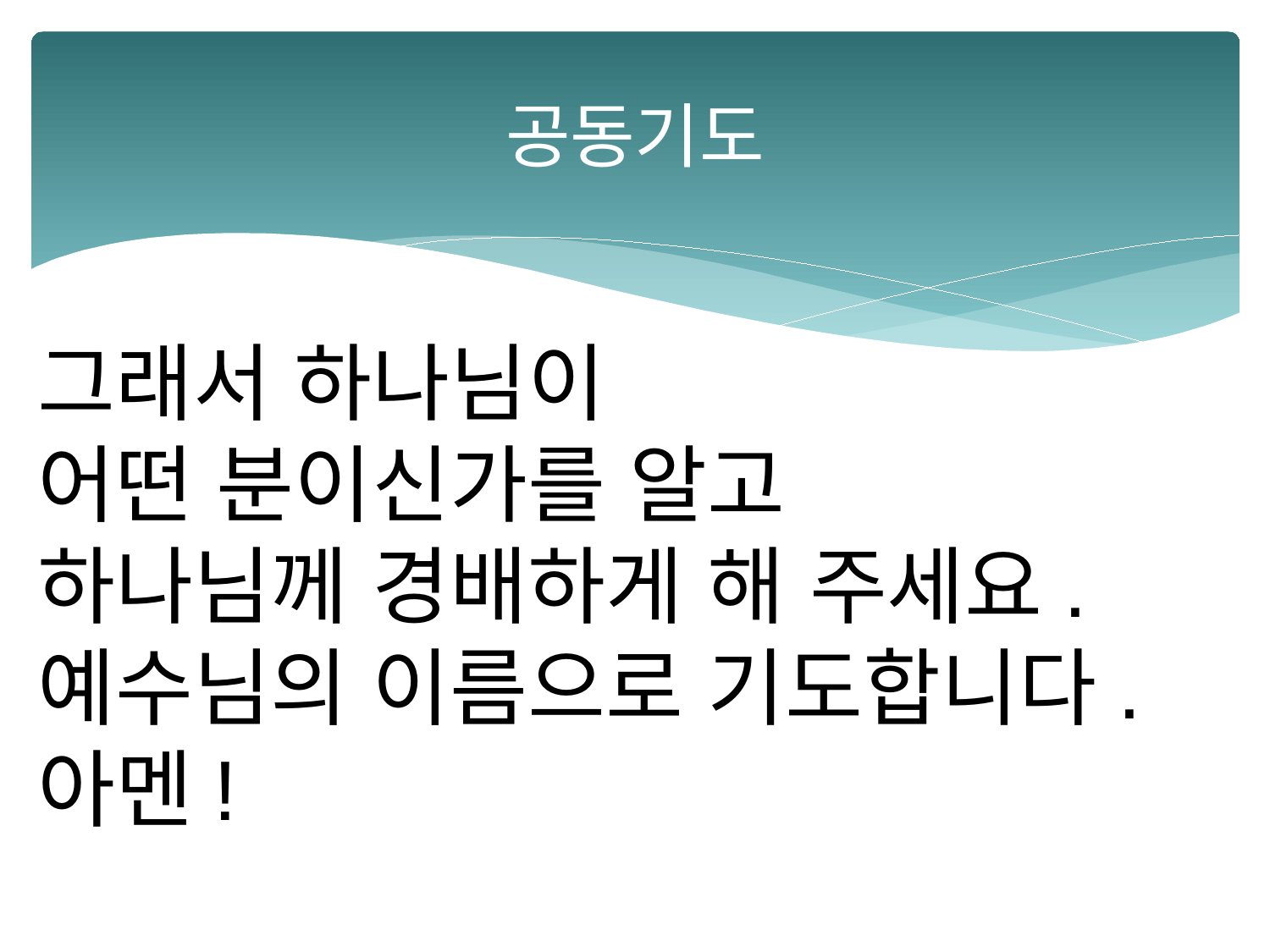

# 공동기도

그래서 하나님이
어떤 분이신가를 알고
하나님께 경배하게 해 주세요.
예수님의 이름으로 기도합니다.
아멘!